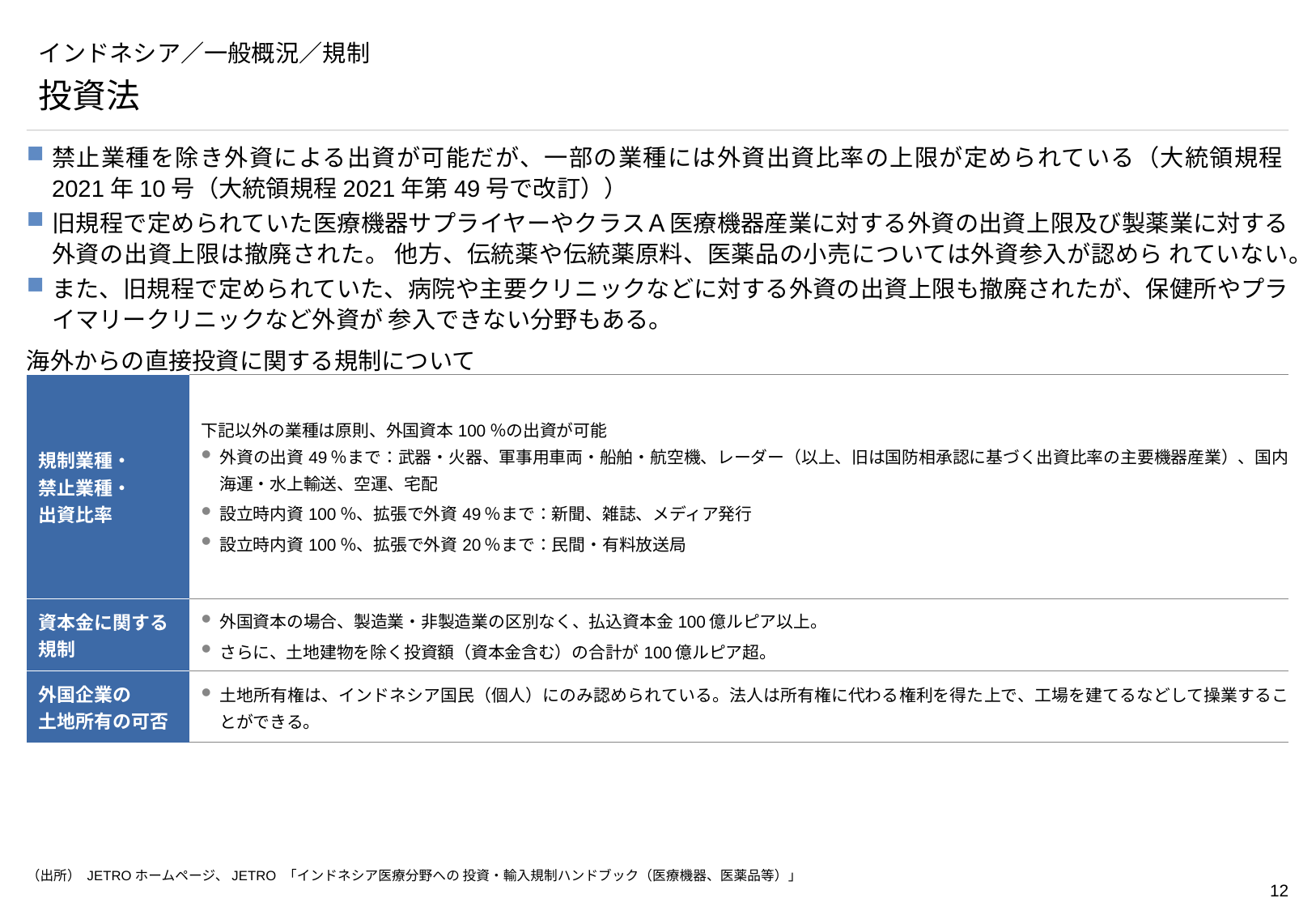

# インドネシア／一般概況／規制
投資法
禁止業種を除き外資による出資が可能だが、一部の業種には外資出資比率の上限が定められている（大統領規程2021年10号（大統領規程2021年第49号で改訂））
旧規程で定められていた医療機器サプライヤーやクラスＡ医療機器産業に対する外資の出資上限及び製薬業に対する外資の出資上限は撤廃された。 他方、伝統薬や伝統薬原料、医薬品の小売については外資参入が認めら れていない。
また、旧規程で定められていた、病院や主要クリニックなどに対する外資の出資上限も撤廃されたが、保健所やプライマリークリニックなど外資が 参入できない分野もある。
海外からの直接投資に関する規制について
| 規制業種・ 禁止業種・ 出資比率 | 下記以外の業種は原則、外国資本100％の出資が可能 外資の出資49％まで：武器・火器、軍事用車両・船舶・航空機、レーダー（以上、旧は国防相承認に基づく出資比率の主要機器産業）、国内海運・水上輸送、空運、宅配 設立時内資100％、拡張で外資49％まで：新聞、雑誌、メディア発行 設立時内資100％、拡張で外資20％まで：民間・有料放送局 |
| --- | --- |
| 資本金に関する 規制 | 外国資本の場合、製造業・非製造業の区別なく、払込資本金100億ルピア以上。 さらに、土地建物を除く投資額（資本金含む）の合計が100億ルピア超。 |
| 外国企業の 土地所有の可否 | 土地所有権は、インドネシア国民（個人）にのみ認められている。法人は所有権に代わる権利を得た上で、工場を建てるなどして操業することができる。 |
（出所） JETROホームページ、JETRO 「インドネシア医療分野への 投資・輸入規制ハンドブック（医療機器、医薬品等）」